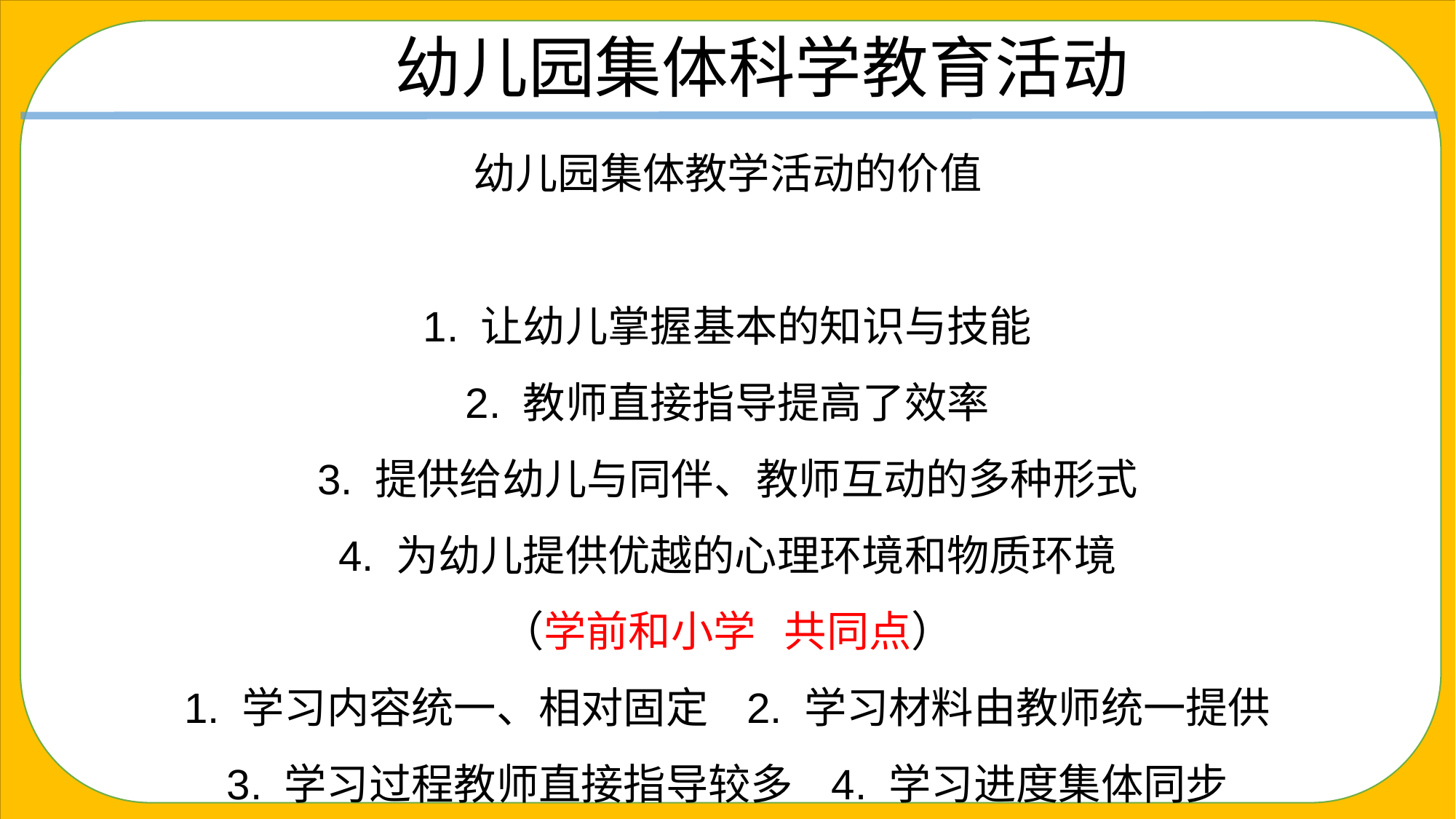

幼儿园集体科学教育活动
幼儿园集体教学活动的价值

1. 让幼儿掌握基本的知识与技能
2. 教师直接指导提高了效率
3. 提供给幼儿与同伴、教师互动的多种形式
4. 为幼儿提供优越的心理环境和物质环境
（学前和小学   共同点）
1. 学习内容统一、相对固定   2. 学习材料由教师统一提供
3. 学习过程教师直接指导较多   4. 学习进度集体同步